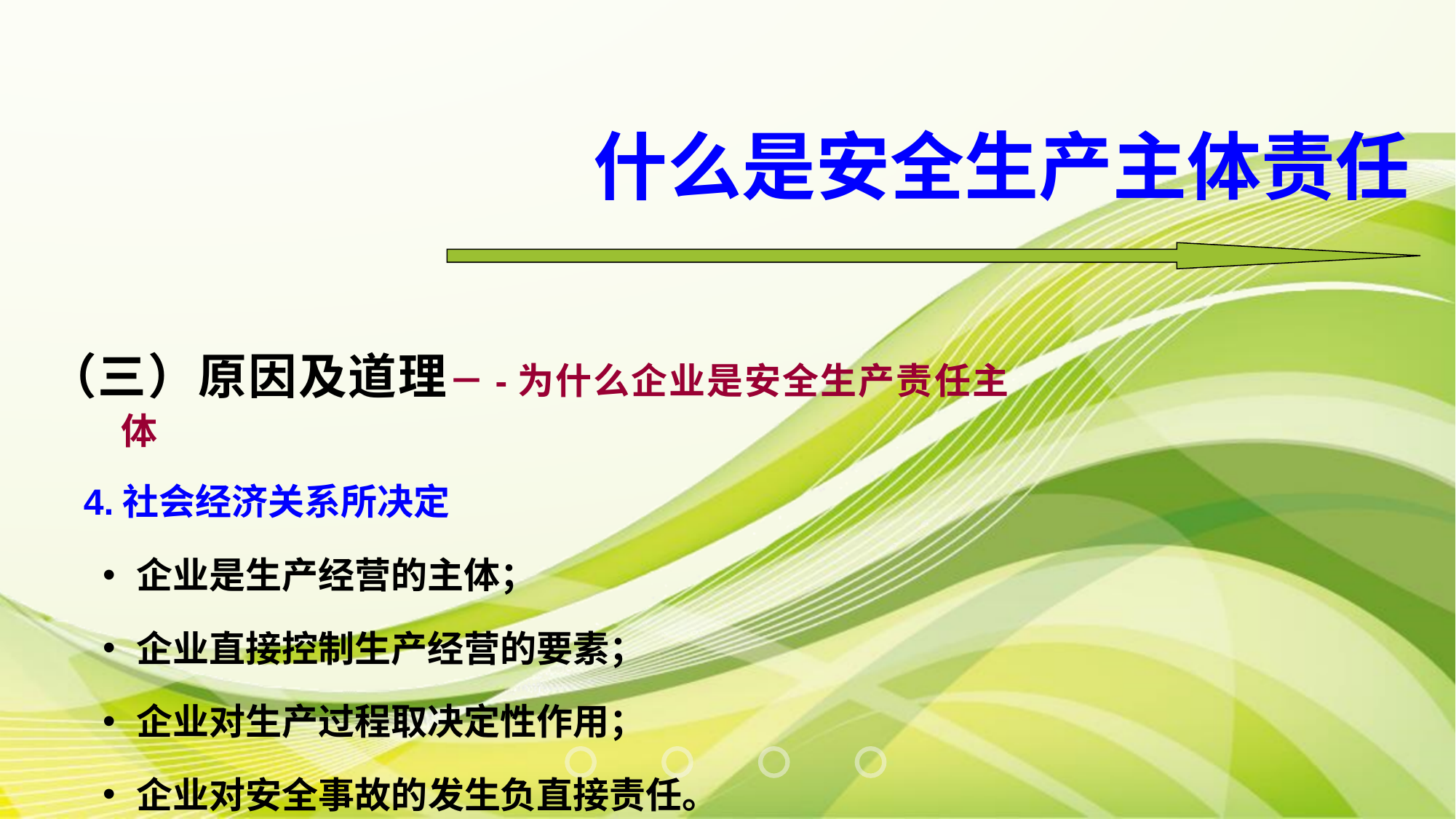

什么是安全生产主体责任

（三）原因及道理－-为什么企业是安全生产责任主体
   4.社会经济关系所决定
企业是生产经营的主体；
企业直接控制生产经营的要素；
企业对生产过程取决定性作用；
企业对安全事故的发生负直接责任。